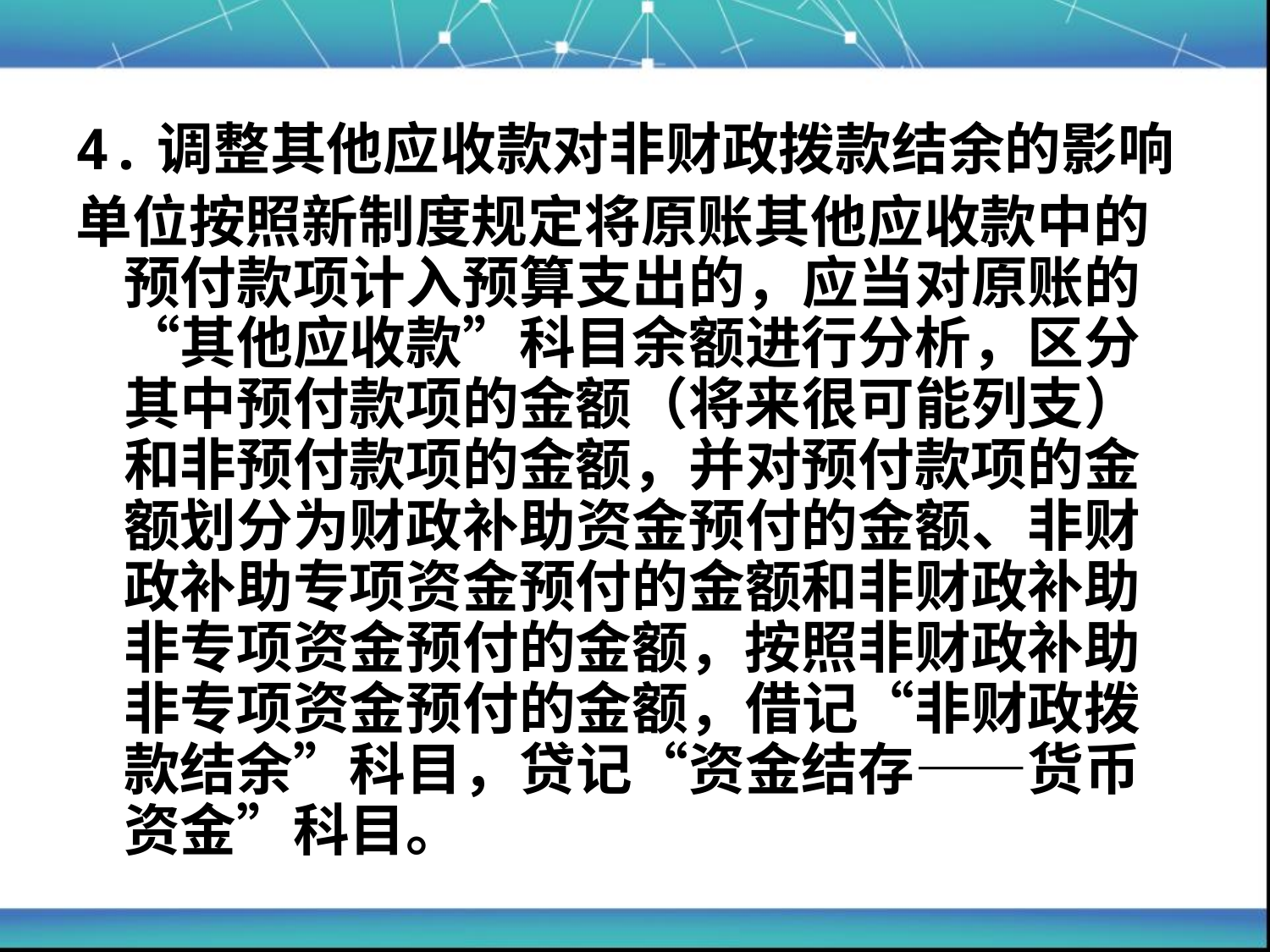

4.调整其他应收款对非财政拨款结余的影响
单位按照新制度规定将原账其他应收款中的预付款项计入预算支出的，应当对原账的“其他应收款”科目余额进行分析，区分其中预付款项的金额（将来很可能列支）和非预付款项的金额，并对预付款项的金额划分为财政补助资金预付的金额、非财政补助专项资金预付的金额和非财政补助非专项资金预付的金额，按照非财政补助非专项资金预付的金额，借记“非财政拨款结余”科目，贷记“资金结存——货币资金”科目。